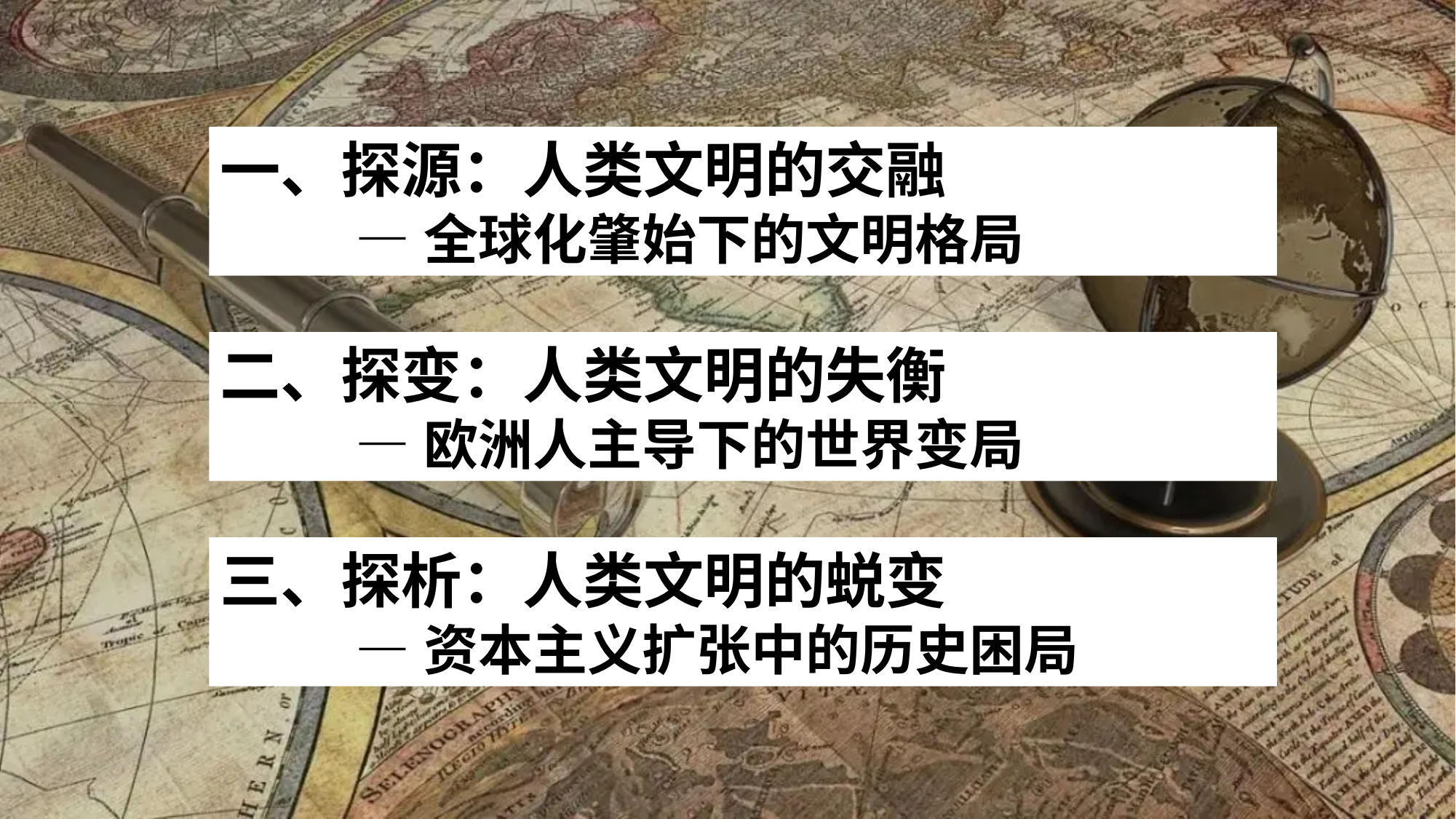

一、探源：人类文明的交融
           —全球化肇始下的文明格局
二、探变：人类文明的失衡
           —欧洲人主导下的世界变局
三、探析：人类文明的蜕变
           —资本主义扩张中的历史困局